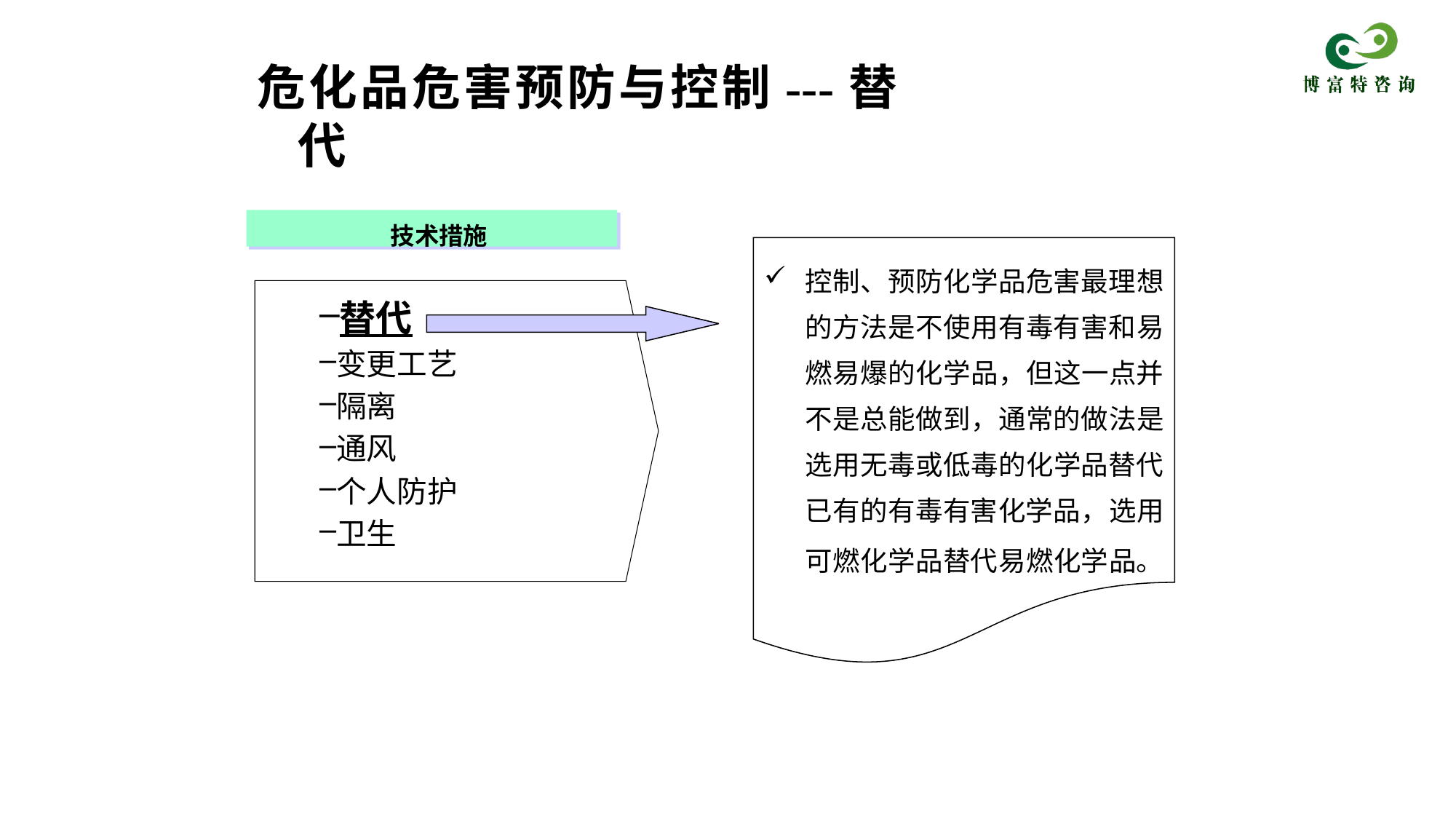

危化品危害预防与控制---替代

技术措施

控制、预防化学品危害最理想的方法是不使用有毒有害和易燃易爆的化学品，但这一点并不是总能做到，通常的做法是选用无毒或低毒的化学品替代已有的有毒有害化学品，选用可燃化学品替代易燃化学品。

替代
变更工艺
隔离
通风
个人防护
卫生